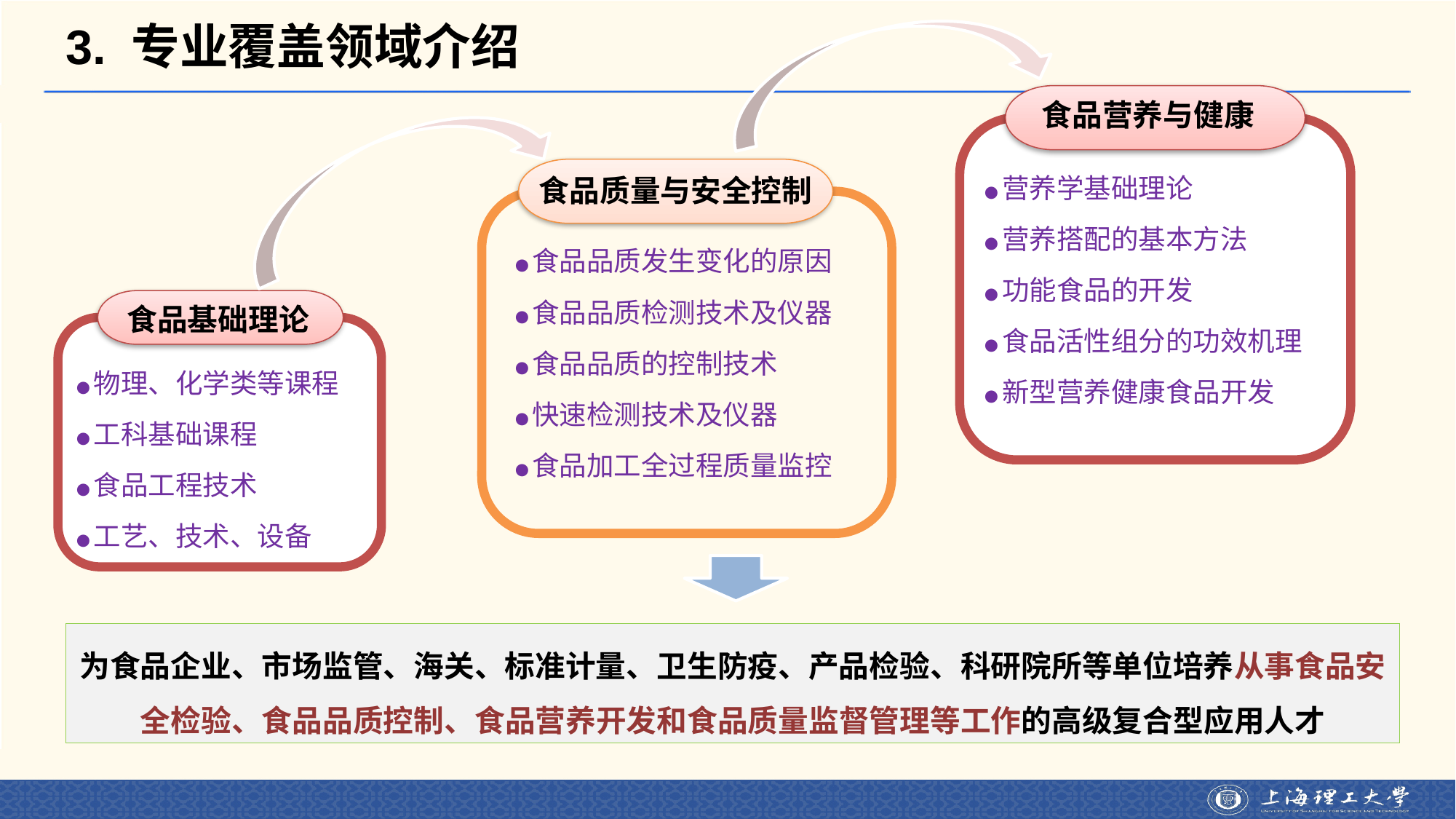

# 3. 专业覆盖领域介绍

食品营养与健康
●营养学基础理论
●营养搭配的基本方法
●功能食品的开发
●食品活性组分的功效机理
●新型营养健康食品开发

食品质量与安全控制
●食品品质发生变化的原因
●食品品质检测技术及仪器
●食品品质的控制技术
●快速检测技术及仪器
●食品加工全过程质量监控

食品基础理论
●物理、化学类等课程
●工科基础课程
●食品工程技术
●工艺、技术、设备

为食品企业、市场监管、海关、标准计量、卫生防疫、产品检验、科研院所等单位培养从事食品安全检验、食品品质控制、食品营养开发和食品质量监督管理等工作的高级复合型应用人才